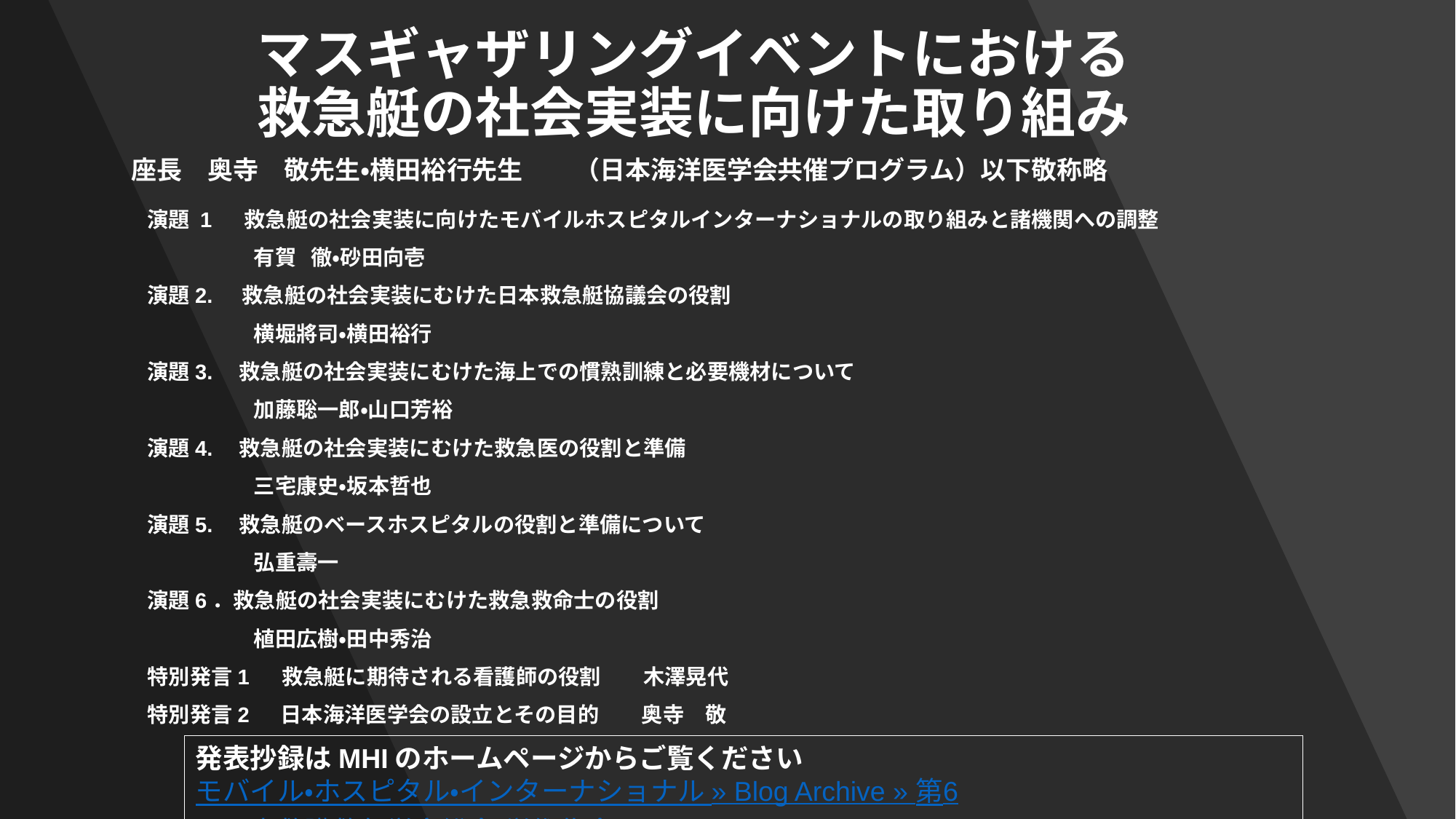

# マスギャザリングイベントにおける 救急艇の社会実装に向けた取り組み
座長　奥寺　敬先生・横田裕行先生　　（日本海洋医学会共催プログラム）以下敬称略
演題 1 　救急艇の社会実装に向けたモバイルホスピタルインターナショナルの取り組みと諸機関への調整
　　　　　有賀   徹・砂田向壱
演題2.    救急艇の社会実装にむけた日本救急艇協議会の役割
　　　　　横堀將司・横田裕行
演題3.　救急艇の社会実装にむけた海上での慣熟訓練と必要機材について
　　　　　加藤聡一郎・山口芳裕
演題4.　救急艇の社会実装にむけた救急医の役割と準備
　　　　　三宅康史・坂本哲也
演題5.　救急艇のベースホスピタルの役割と準備について
　　　　　弘重壽一
演題6．救急艇の社会実装にむけた救急救命士の役割
　　　　　植田広樹・田中秀治
特別発言1 　救急艇に期待される看護師の役割　　木澤晃代
特別発言2　 日本海洋医学会の設立とその目的　　奥寺　敬

発表抄録はMHIのホームページからご覧くださいモバイル・ホスピタル・インターナショナル » Blog Archive » 第6回日本救護救急学会総会・学術集会 (mobilehospital.org)